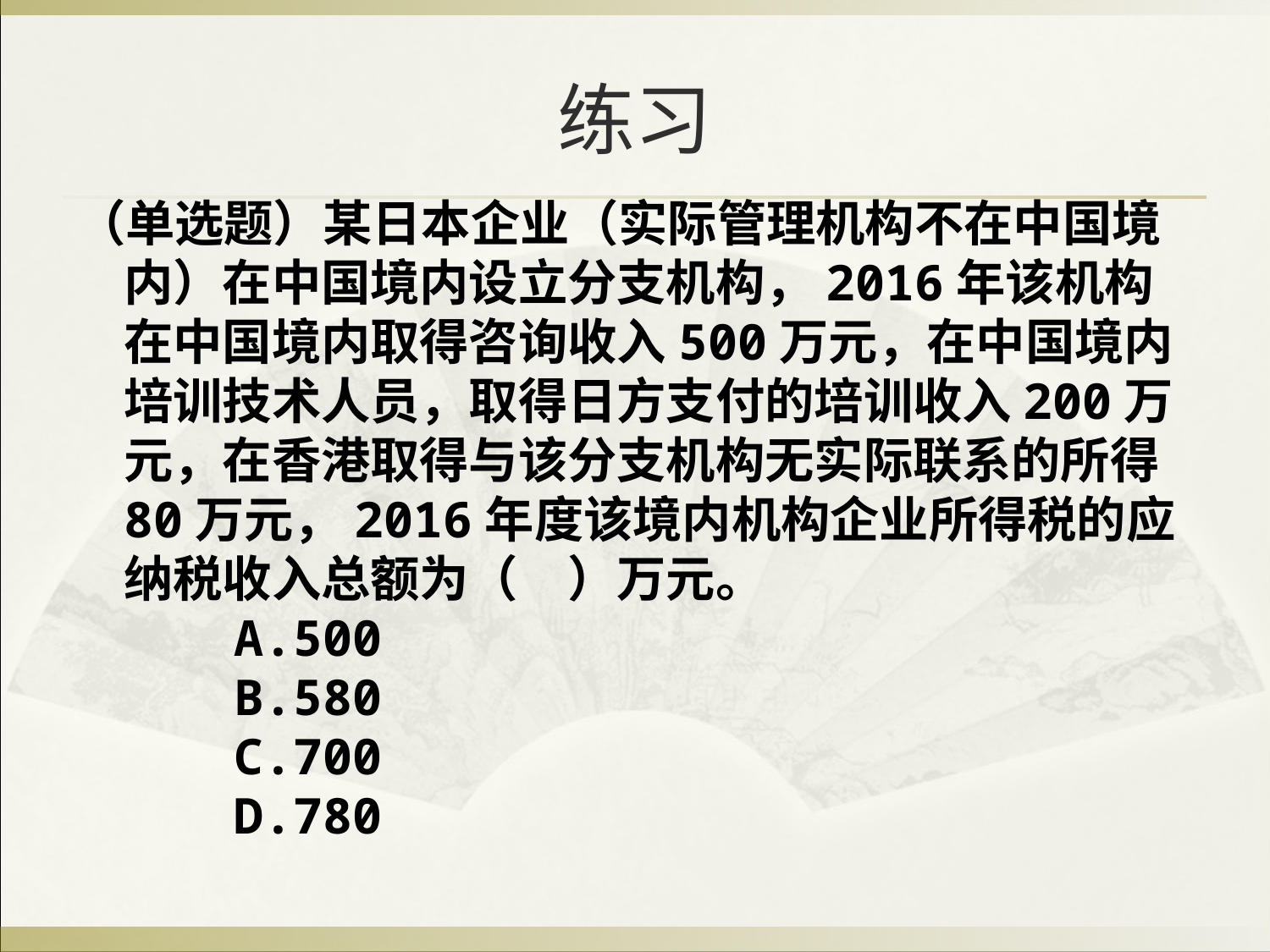

# 练习
（单选题）某日本企业（实际管理机构不在中国境内）在中国境内设立分支机构，2016年该机构在中国境内取得咨询收入500万元，在中国境内培训技术人员，取得日方支付的培训收入200万元，在香港取得与该分支机构无实际联系的所得80万元，2016年度该境内机构企业所得税的应纳税收入总额为（　）万元。
　　A.500
　　B.580
　　C.700
　　D.780